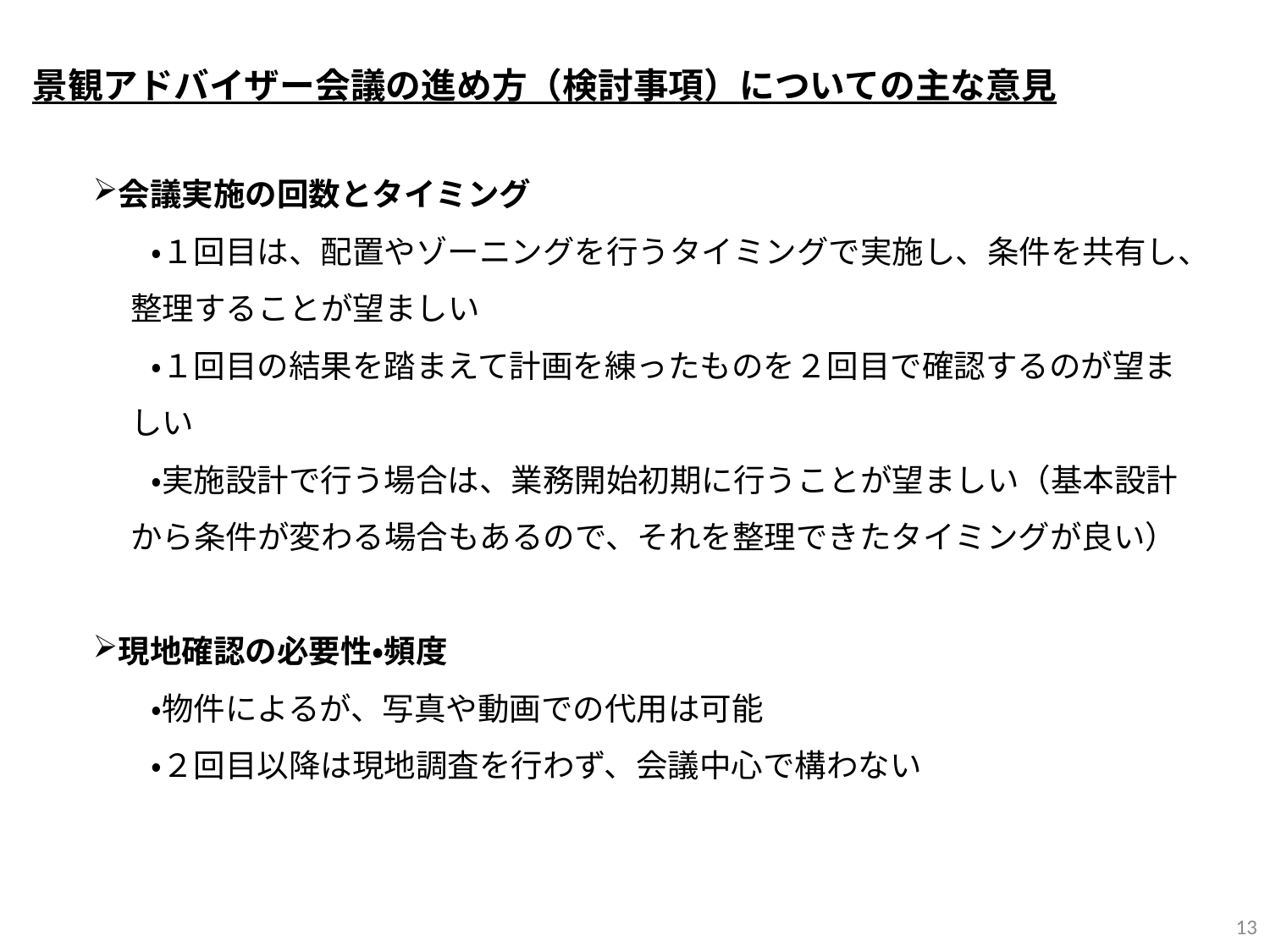

景観アドバイザー会議の進め方（検討事項）についての主な意見
会議実施の回数とタイミング
　　　・１回目は、配置やゾーニングを行うタイミングで実施し、条件を共有し、整理することが望ましい
　　　・１回目の結果を踏まえて計画を練ったものを２回目で確認するのが望ましい
　　　・実施設計で行う場合は、業務開始初期に行うことが望ましい（基本設計から条件が変わる場合もあるので、それを整理できたタイミングが良い）

現地確認の必要性・頻度
　　　・物件によるが、写真や動画での代用は可能
　　　・２回目以降は現地調査を行わず、会議中心で構わない
13